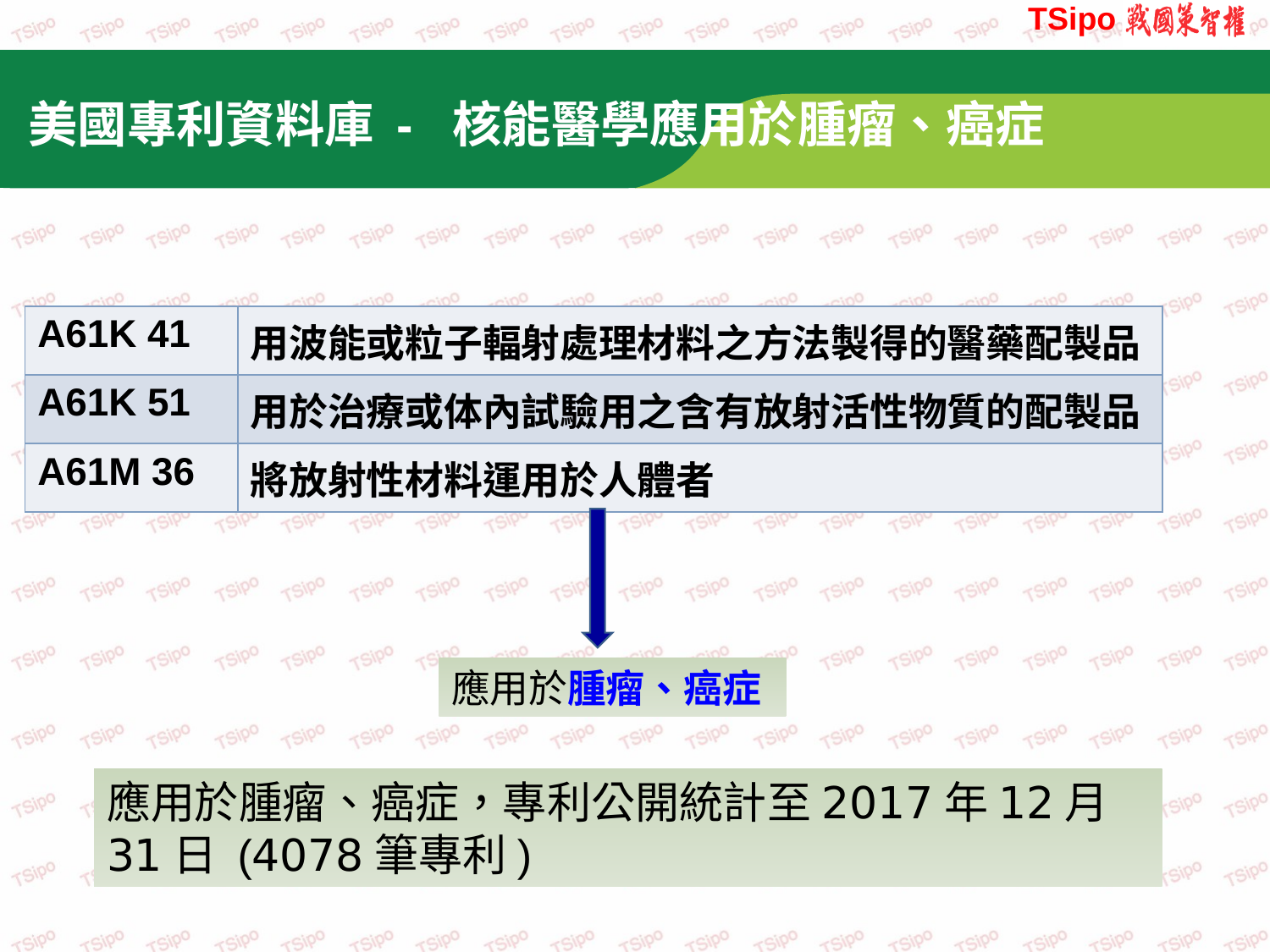

美國專利資料庫 -  核能醫學應用於腫瘤、癌症
| A61K 41 | 用波能或粒子輻射處理材料之方法製得的醫藥配製品 |
| --- | --- |
| A61K 51 | 用於治療或体內試驗用之含有放射活性物質的配製品 |
| A61M 36 | 將放射性材料運用於人體者 |

應用於腫瘤、癌症
應用於腫瘤、癌症，專利公開統計至2017年12月31日 (4078筆專利)